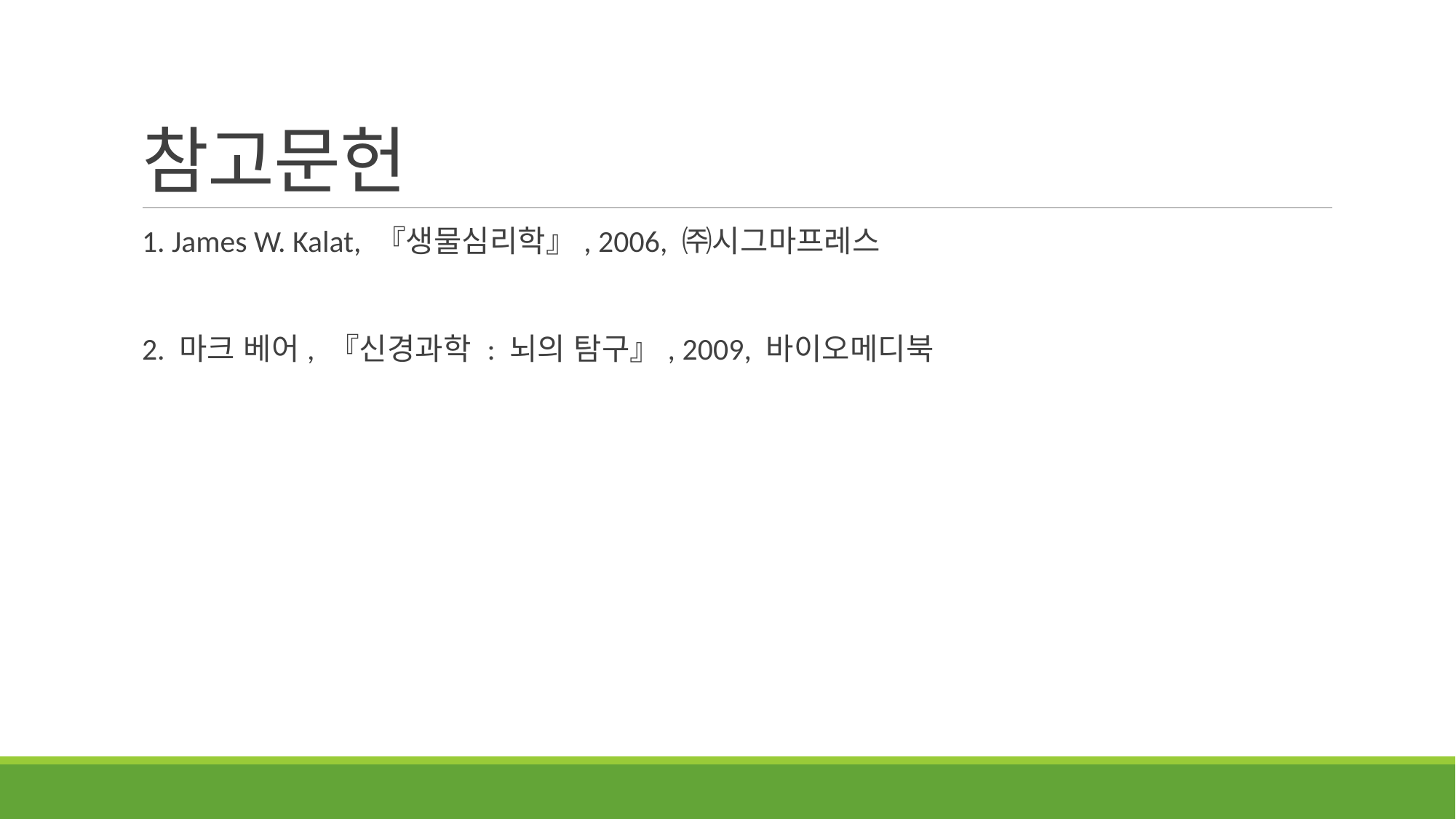

# 참고문헌
1. James W. Kalat, 『생물심리학』, 2006, ㈜시그마프레스

2. 마크 베어, 『신경과학 : 뇌의 탐구』, 2009, 바이오메디북